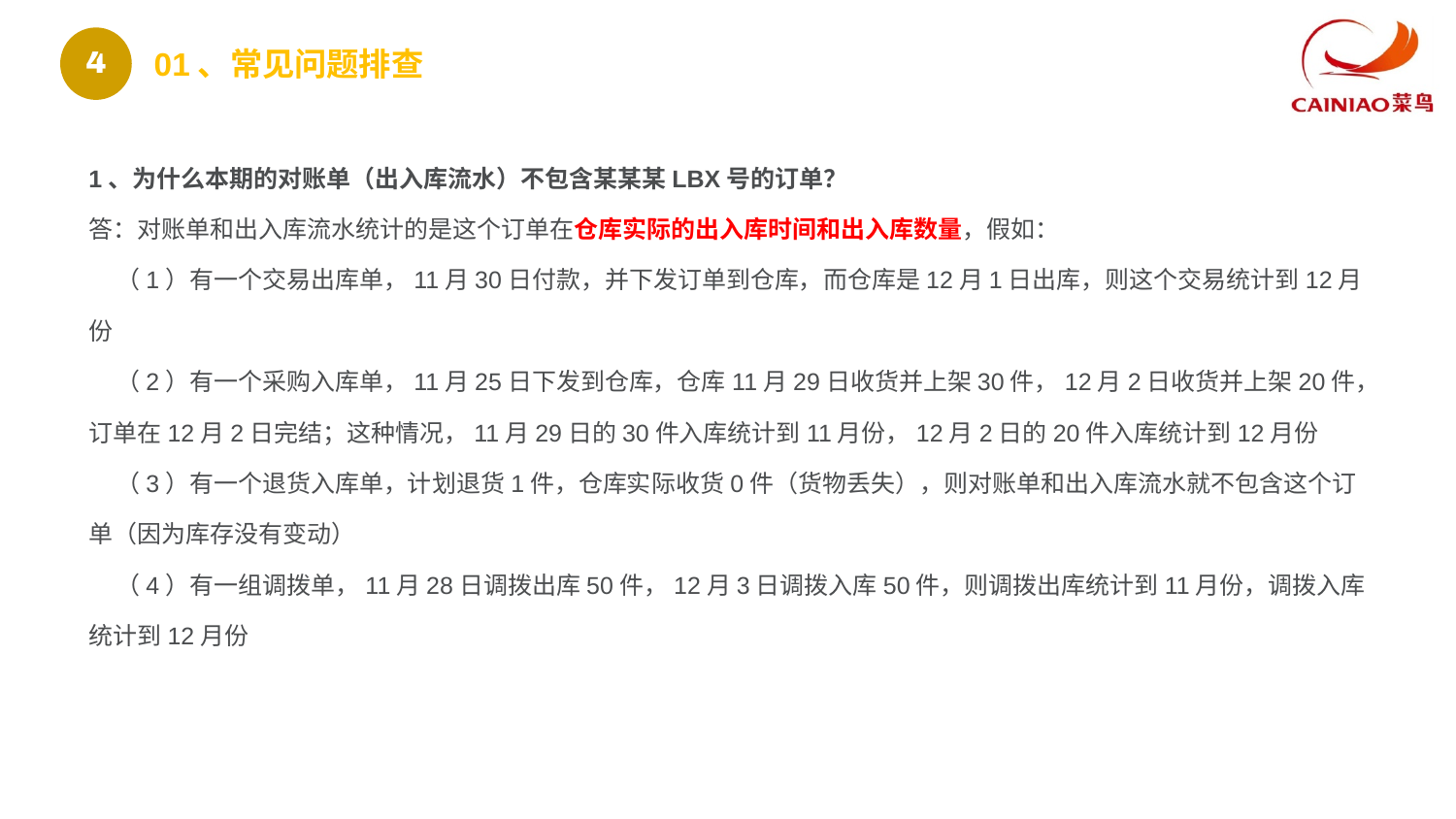

4
01、常见问题排查
1、为什么本期的对账单（出入库流水）不包含某某某LBX号的订单？
答：对账单和出入库流水统计的是这个订单在仓库实际的出入库时间和出入库数量，假如：
    （1）有一个交易出库单，11月30日付款，并下发订单到仓库，而仓库是12月1日出库，则这个交易统计到12月份
    （2）有一个采购入库单，11月25日下发到仓库，仓库11月29日收货并上架30件，12月2日收货并上架20件，订单在12月2日完结；这种情况，11月29日的30件入库统计到11月份，12月2日的20件入库统计到12月份
    （3）有一个退货入库单，计划退货1件，仓库实际收货0件（货物丢失），则对账单和出入库流水就不包含这个订单（因为库存没有变动）
    （4）有一组调拨单，11月28日调拨出库50件，12月3日调拨入库50件，则调拨出库统计到11月份，调拨入库统计到12月份